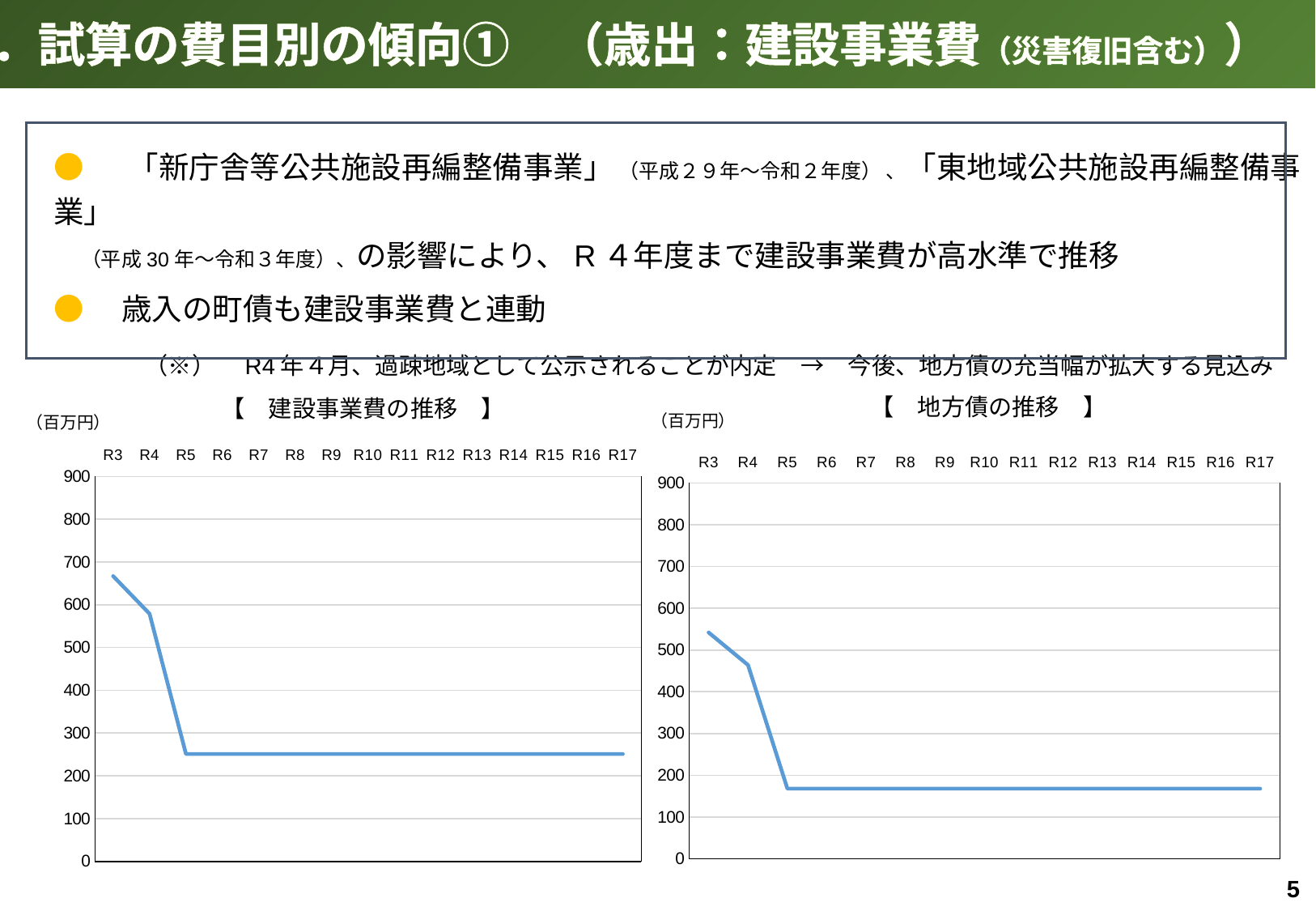

4．試算の費目別の傾向①　（歳出：建設事業費（災害復旧含む））

●　 「新庁舎等公共施設再編整備事業」 （平成２９年～令和２年度） 、「東地域公共施設再編整備事業」
    （平成30年～令和３年度）、の影響により、R４年度まで建設事業費が高水準で推移
●　歳入の町債も建設事業費と連動
　　　（※）　R4年４月、過疎地域として公示されることが内定　→　今後、地方債の充当幅が拡大する見込み
【　地方債の推移　】
【　建設事業費の推移　】
（百万円）
（百万円）

### Chart

| Category |  |
|---|---|
| R3 | 542.0 |
| R4 | 464.0 |
| R5 | 168.0 |
| R6 | 168.0 |
| R7 | 168.0 |
| R8 | 168.0 |
| R9 | 168.0 |
| R10 | 168.0 |
| R11 | 168.0 |
| R12 | 168.0 |
| R13 | 168.0 |
| R14 | 168.0 |
| R15 | 168.0 |
| R16 | 168.0 |
| R17 | 168.0 |

### Chart

| Category |  |
|---|---|
| R3 | 667.0 |
| R4 | 579.0 |
| R5 | 251.0 |
| R6 | 251.0 |
| R7 | 251.0 |
| R8 | 251.0 |
| R9 | 251.0 |
| R10 | 251.0 |
| R11 | 251.0 |
| R12 | 251.0 |
| R13 | 251.0 |
| R14 | 251.0 |
| R15 | 251.0 |
| R16 | 251.0 |
| R17 | 251.0 |
5